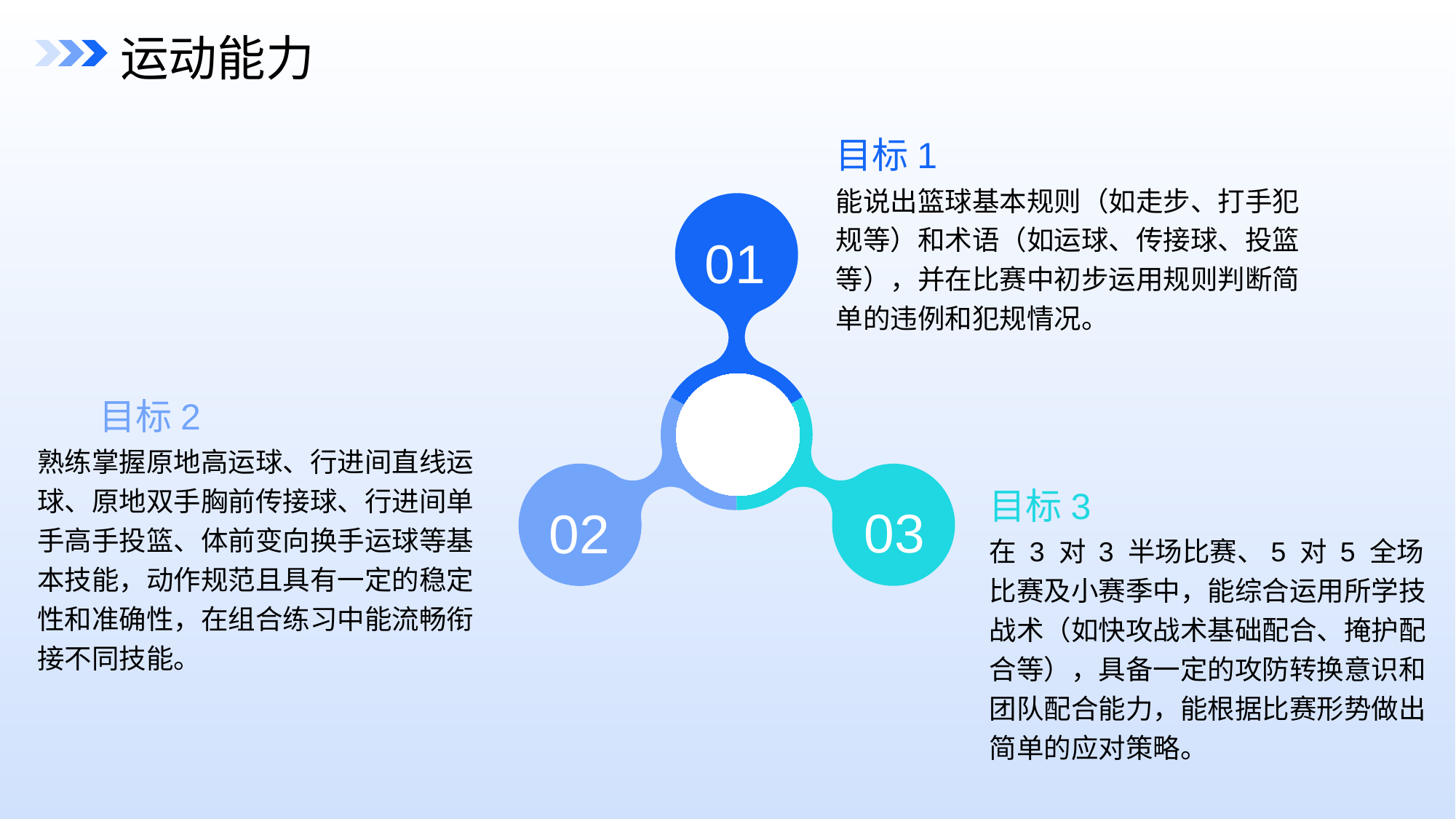

运动能力

目标1
能说出篮球基本规则（如走步、打手犯规等）和术语（如运球、传接球、投篮等），并在比赛中初步运用规则判断简单的违例和犯规情况。

01

目标2

熟练掌握原地高运球、行进间直线运球、原地双手胸前传接球、行进间单手高手投篮、体前变向换手运球等基本技能，动作规范且具有一定的稳定性和准确性，在组合练习中能流畅衔接不同技能。
目标3
03
02
在 3 对 3 半场比赛、5 对 5 全场比赛及小赛季中，能综合运用所学技战术（如快攻战术基础配合、掩护配合等），具备一定的攻防转换意识和团队配合能力，能根据比赛形势做出简单的应对策略。